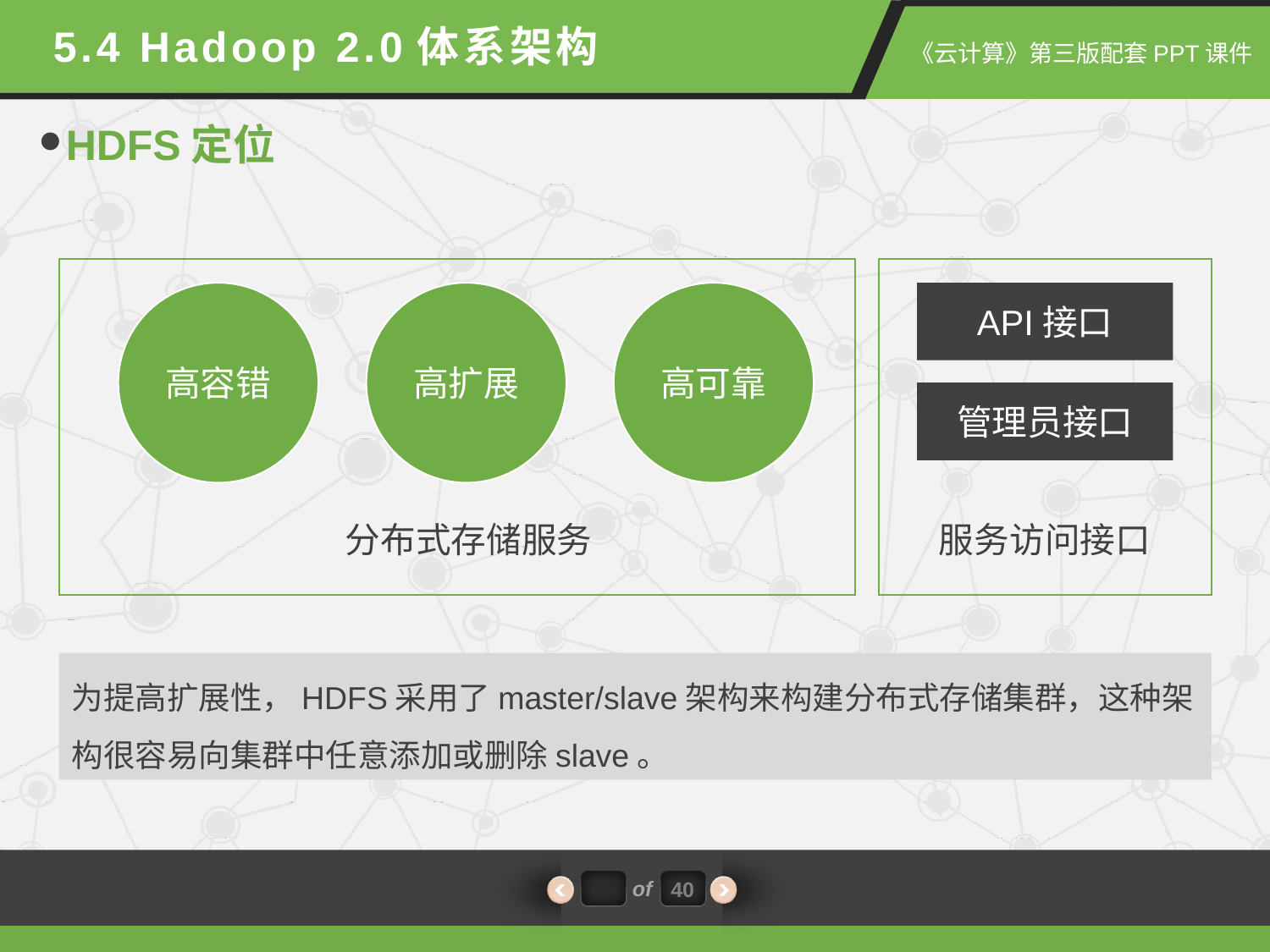

5.4 Hadoop 2.0体系架构
HDFS定位

高容错
高扩展
高可靠
API接口
管理员接口
分布式存储服务
服务访问接口
为提高扩展性，HDFS采用了master/slave架构来构建分布式存储集群，这种架构很容易向集群中任意添加或删除slave。
9